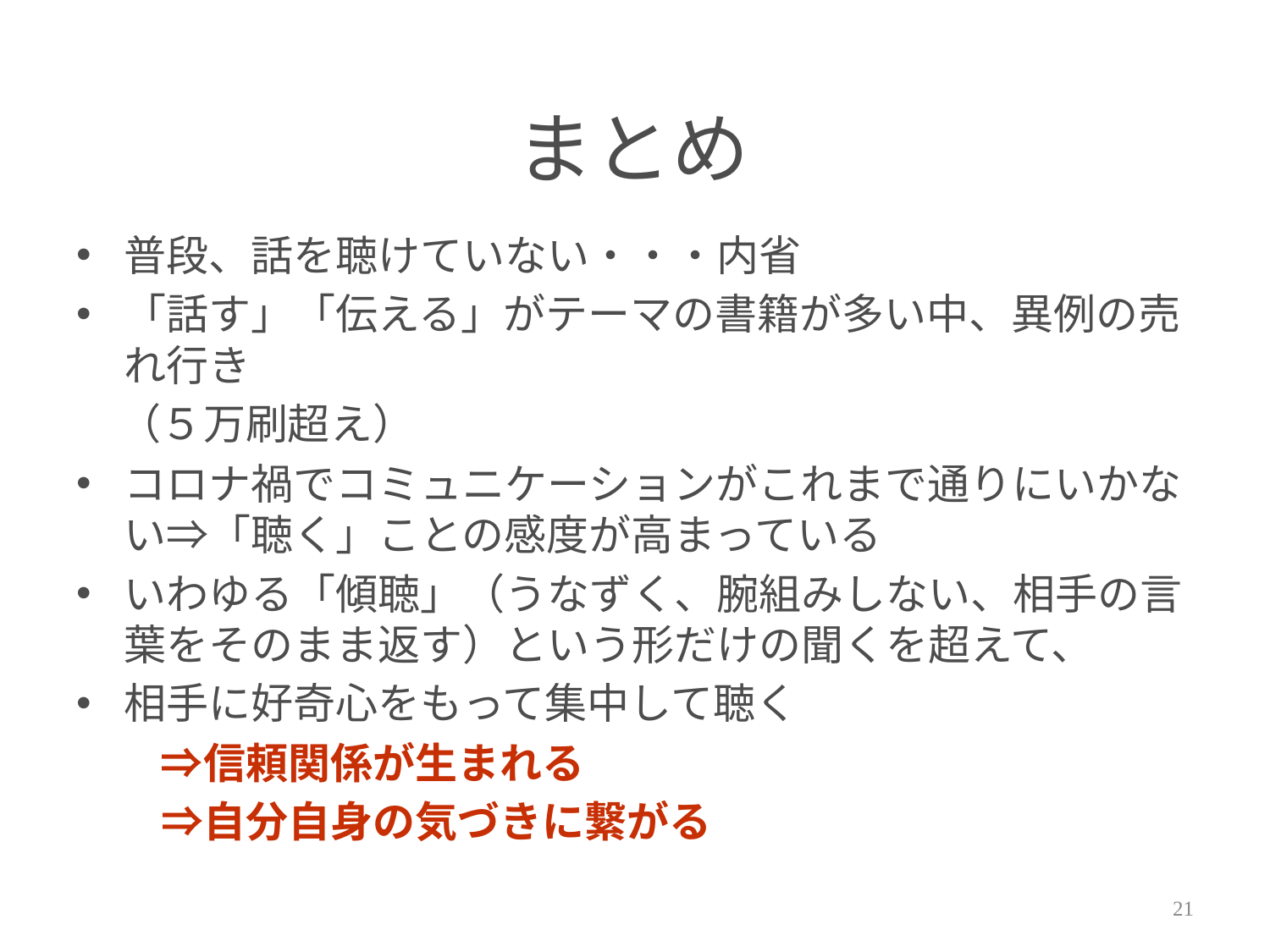

# まとめ
普段、話を聴けていない・・・内省
「話す」「伝える」がテーマの書籍が多い中、異例の売れ行き
　（５万刷超え）
コロナ禍でコミュニケーションがこれまで通りにいかない⇒「聴く」ことの感度が高まっている
いわゆる「傾聴」（うなずく、腕組みしない、相手の言葉をそのまま返す）という形だけの聞くを超えて、
相手に好奇心をもって集中して聴く
　　⇒信頼関係が生まれる
　　⇒自分自身の気づきに繋がる

21